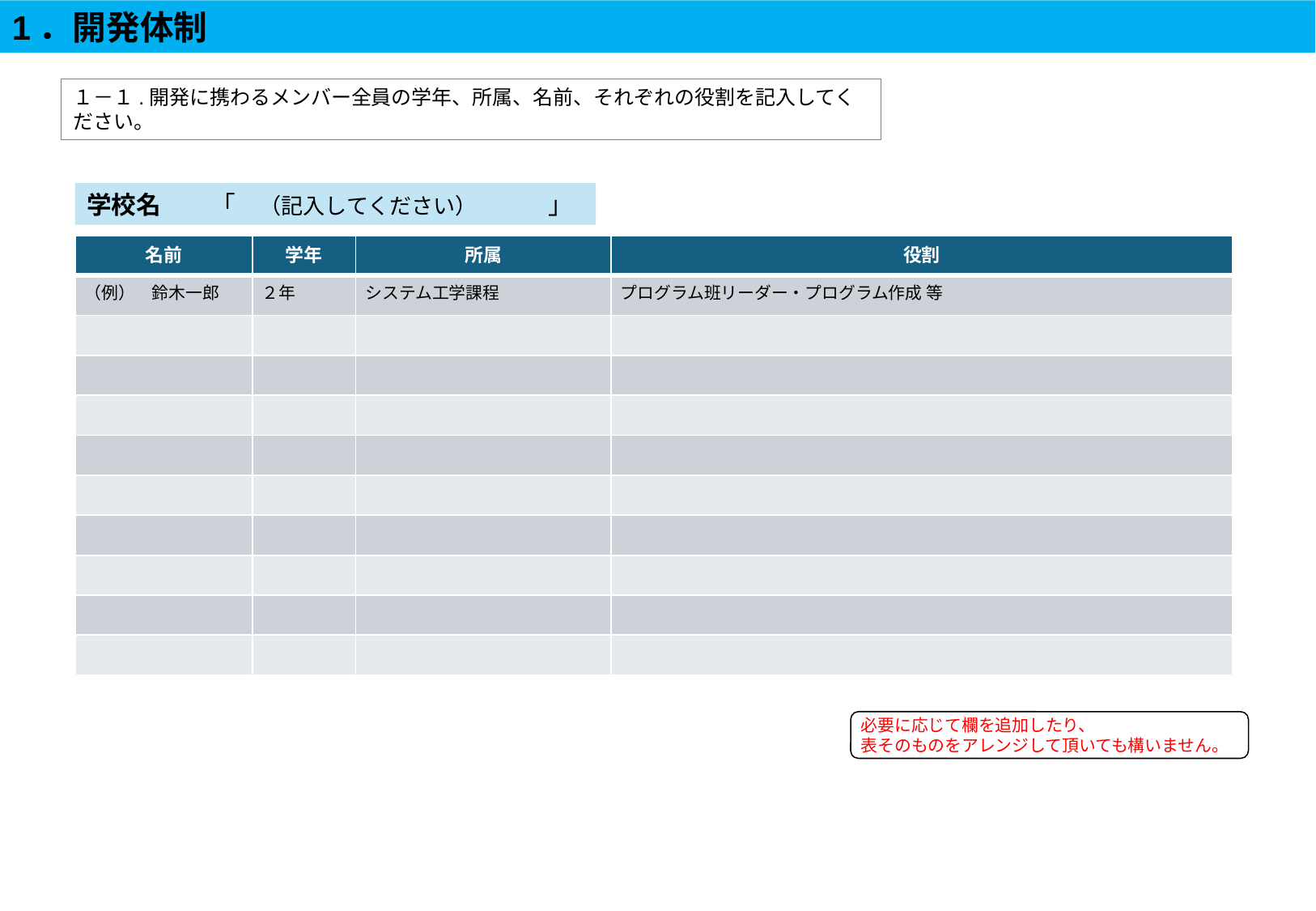

1．開発体制
１－１.開発に携わるメンバー全員の学年、所属、名前、それぞれの役割を記入してください。
学校名　　「　（記入してください）　　　」
| 名前 | 学年 | 所属 | 役割 |
| --- | --- | --- | --- |
| （例）　鈴木一郎 | ２年 | システム工学課程 | プログラム班リーダー・プログラム作成 等 |
|  |  |  |  |
|  |  |  |  |
|  |  |  |  |
|  |  |  |  |
|  |  |  |  |
|  |  |  |  |
|  |  |  |  |
|  |  |  |  |
|  |  |  |  |
必要に応じて欄を追加したり、
表そのものをアレンジして頂いても構いません。